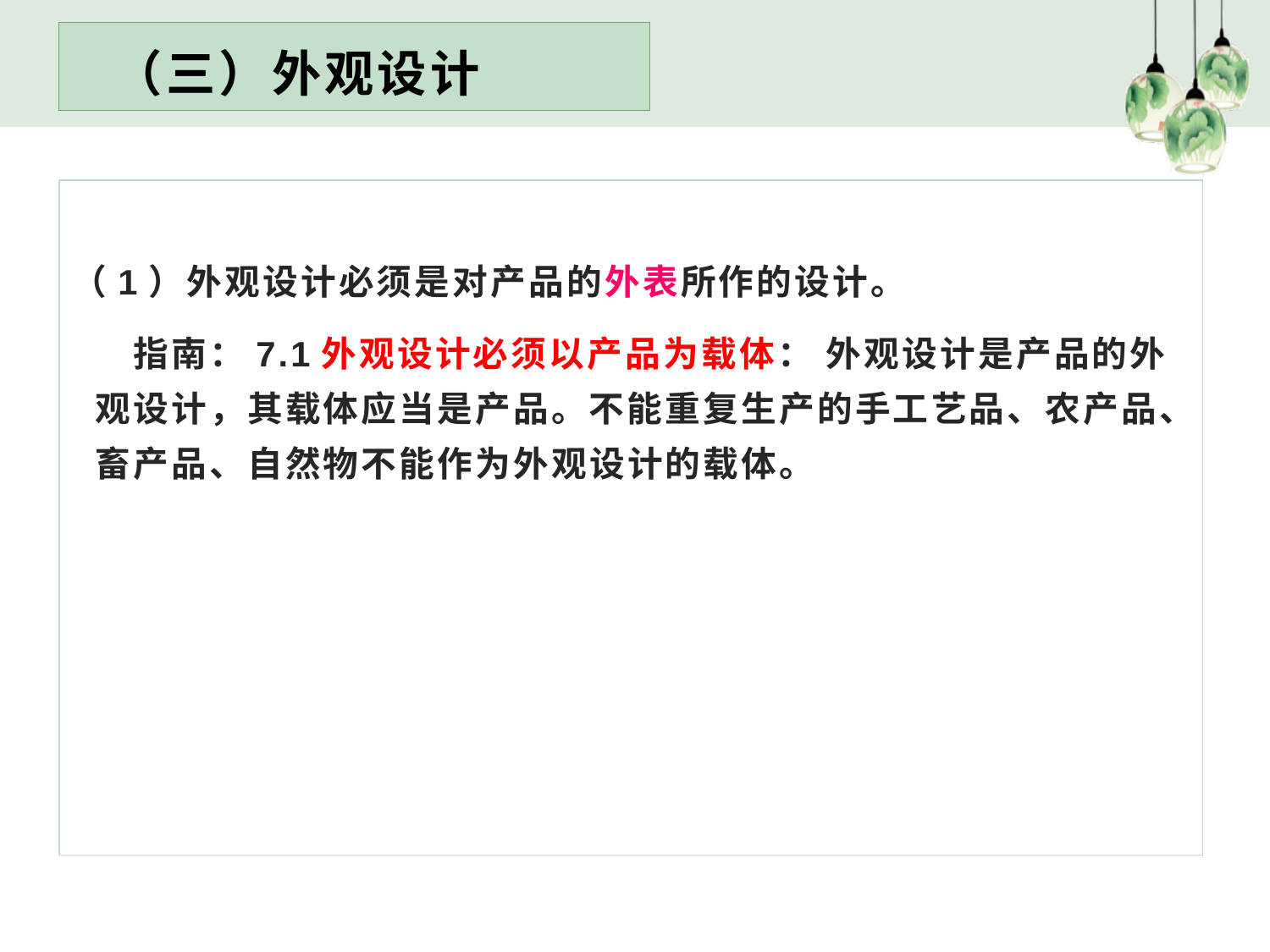

（三）外观设计

（1）外观设计必须是对产品的外表所作的设计。
     指南：7.1外观设计必须以产品为载体： 外观设计是产品的外观设计，其载体应当是产品。不能重复生产的手工艺品、农产品、畜产品、自然物不能作为外观设计的载体。